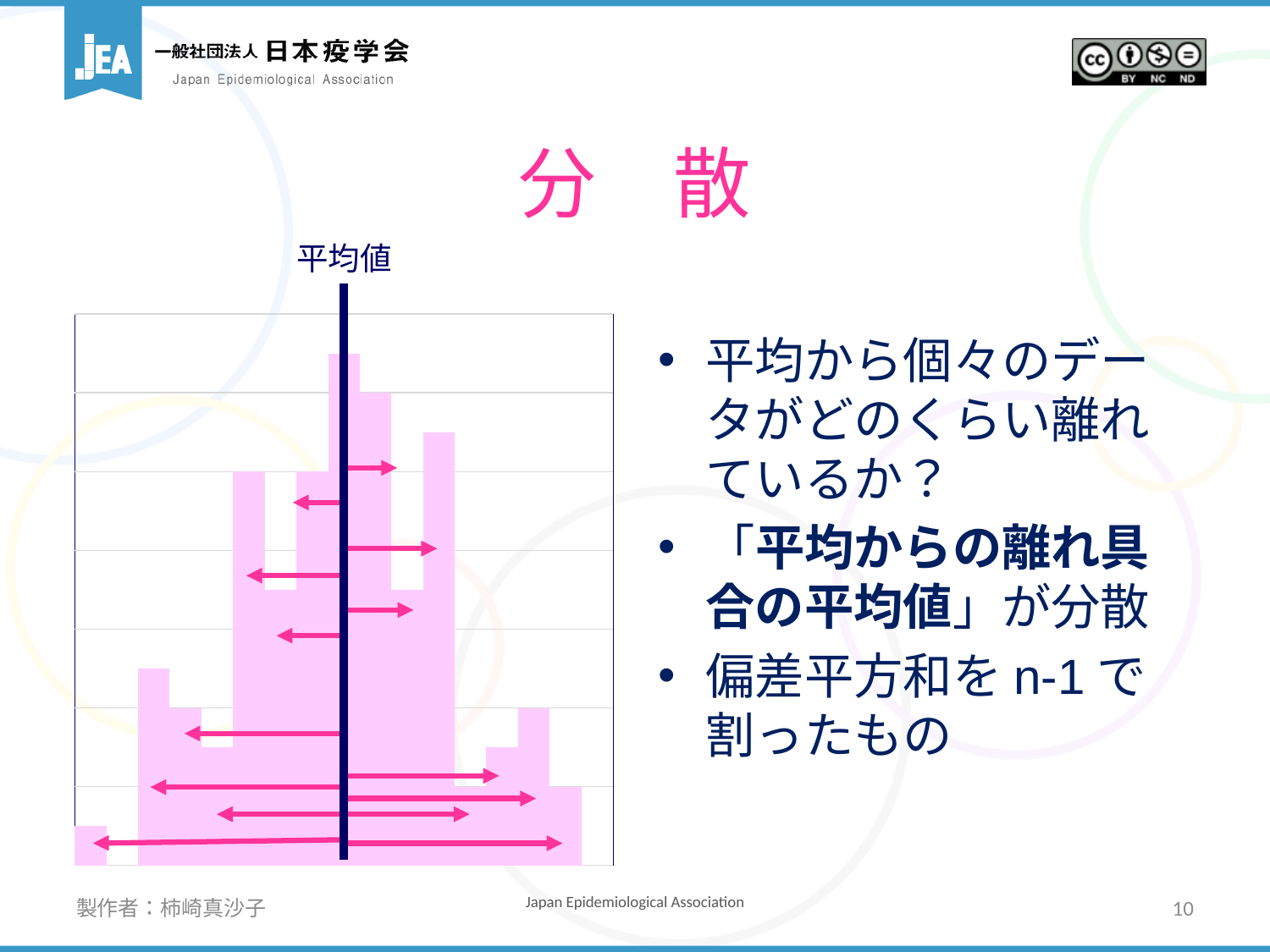

# 分　散
平均値

### Chart

| Category | 系列 1 |
|---|---|
|  | 1.0 |
| カテゴリ 1 | 0.0 |
| カテゴリ 2 | 5.0 |
| カテゴリ 3 | 4.0 |
| カテゴリ 4 | 3.0 |
平均から個々のデータがどのくらい離れているか？
「平均からの離れ具合の平均値」が分散
偏差平方和をn-1で割ったもの

製作者：柿崎真沙子
10